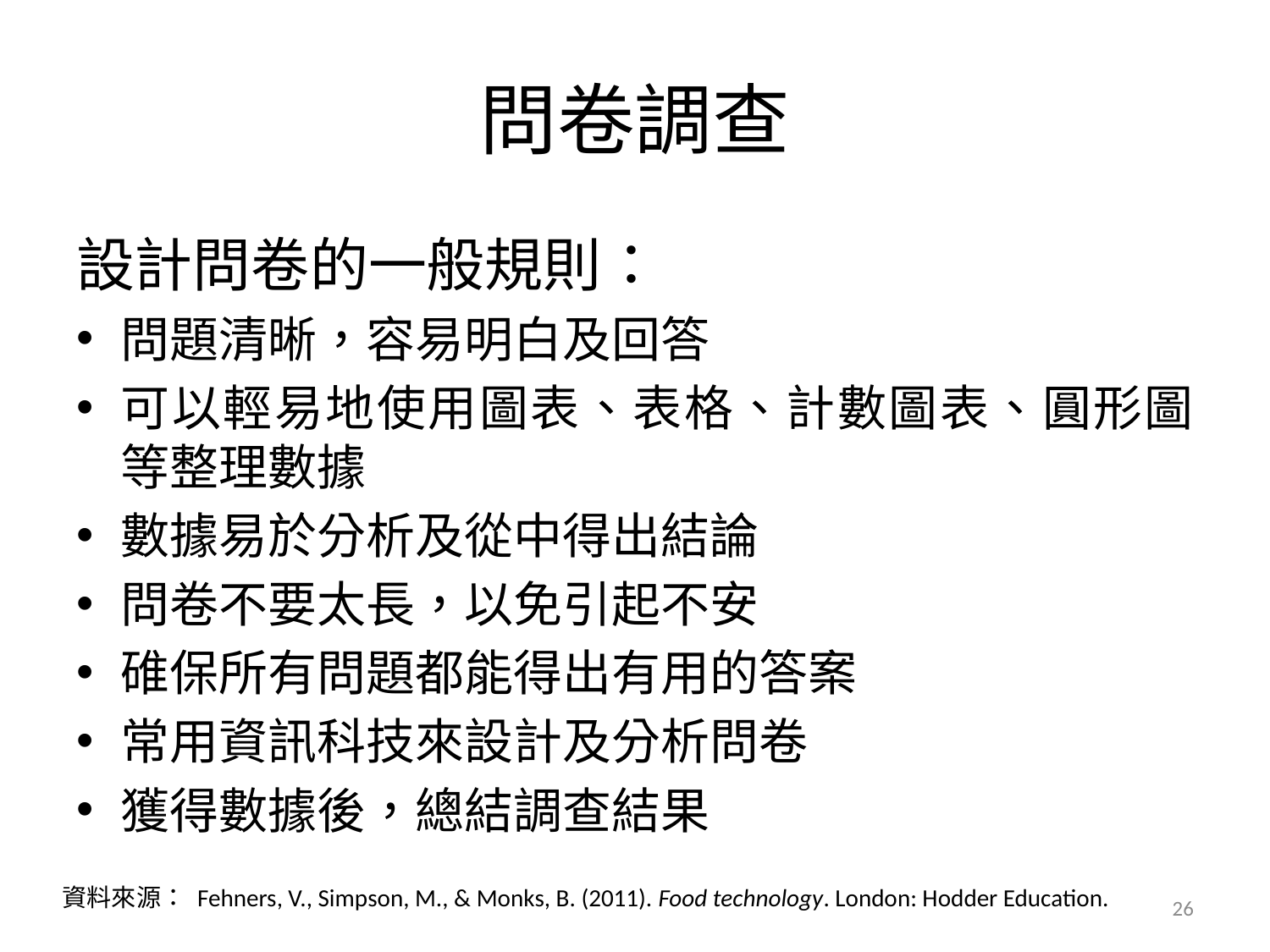

# 問卷調查
設計問卷的一般規則：
問題清晰，容易明白及回答
可以輕易地使用圖表、表格、計數圖表、圓形圖等整理數據
數據易於分析及從中得出結論
問卷不要太長，以免引起不安
碓保所有問題都能得出有用的答案
常用資訊科技來設計及分析問卷
獲得數據後，總結調查結果
資料來源： Fehners, V., Simpson, M., & Monks, B. (2011). Food technology. London: Hodder Education.

26